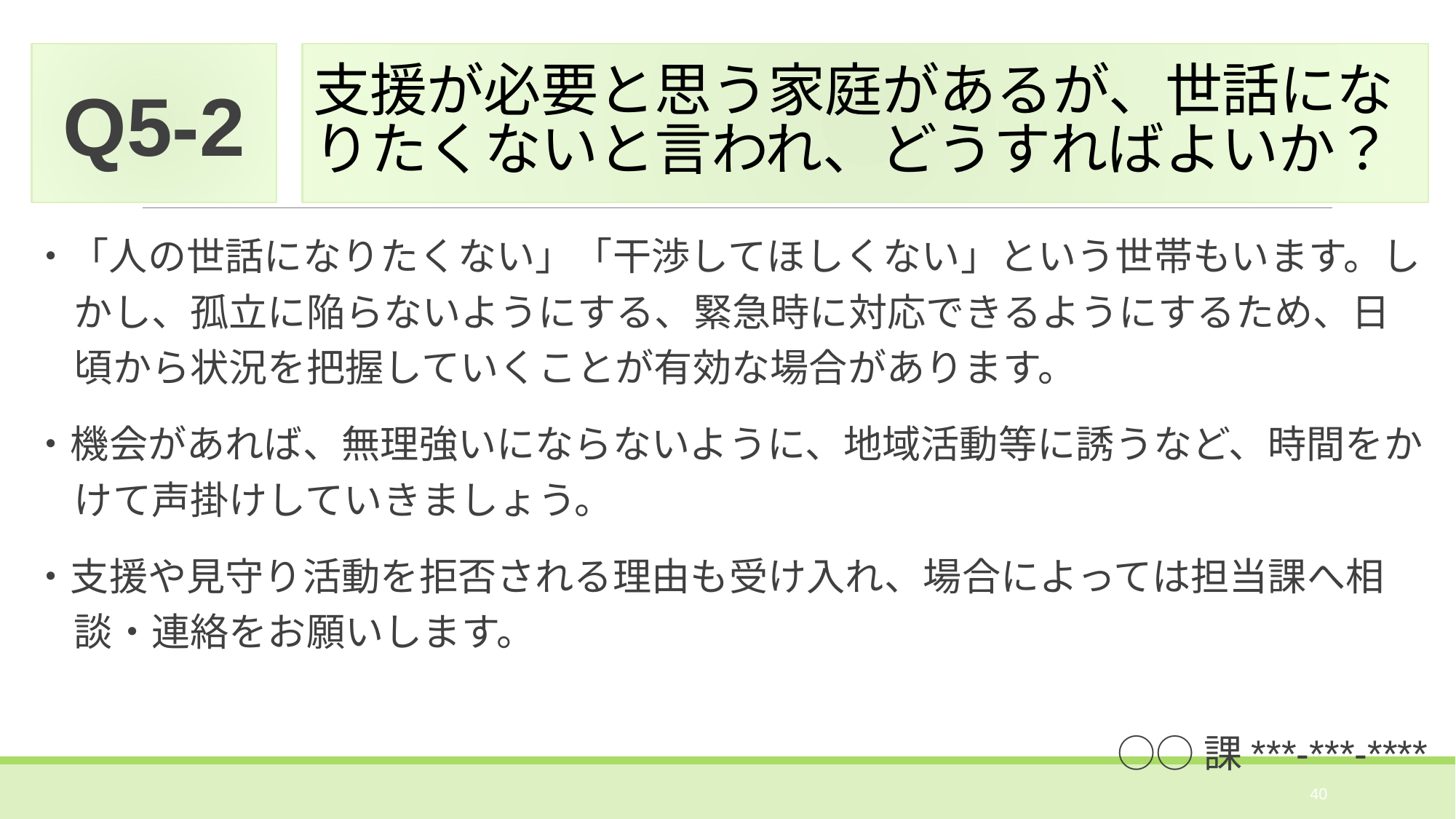

Q5-2
# 支援が必要と思う家庭があるが、世話になりたくないと言われ、どうすればよいか？
・「人の世話になりたくない」「干渉してほしくない」という世帯もいます。しかし、孤立に陥らないようにする、緊急時に対応できるようにするため、日頃から状況を把握していくことが有効な場合があります。
・機会があれば、無理強いにならないように、地域活動等に誘うなど、時間をかけて声掛けしていきましょう。
・支援や見守り活動を拒否される理由も受け入れ、場合によっては担当課へ相談・連絡をお願いします。
○○課***-***-****
40